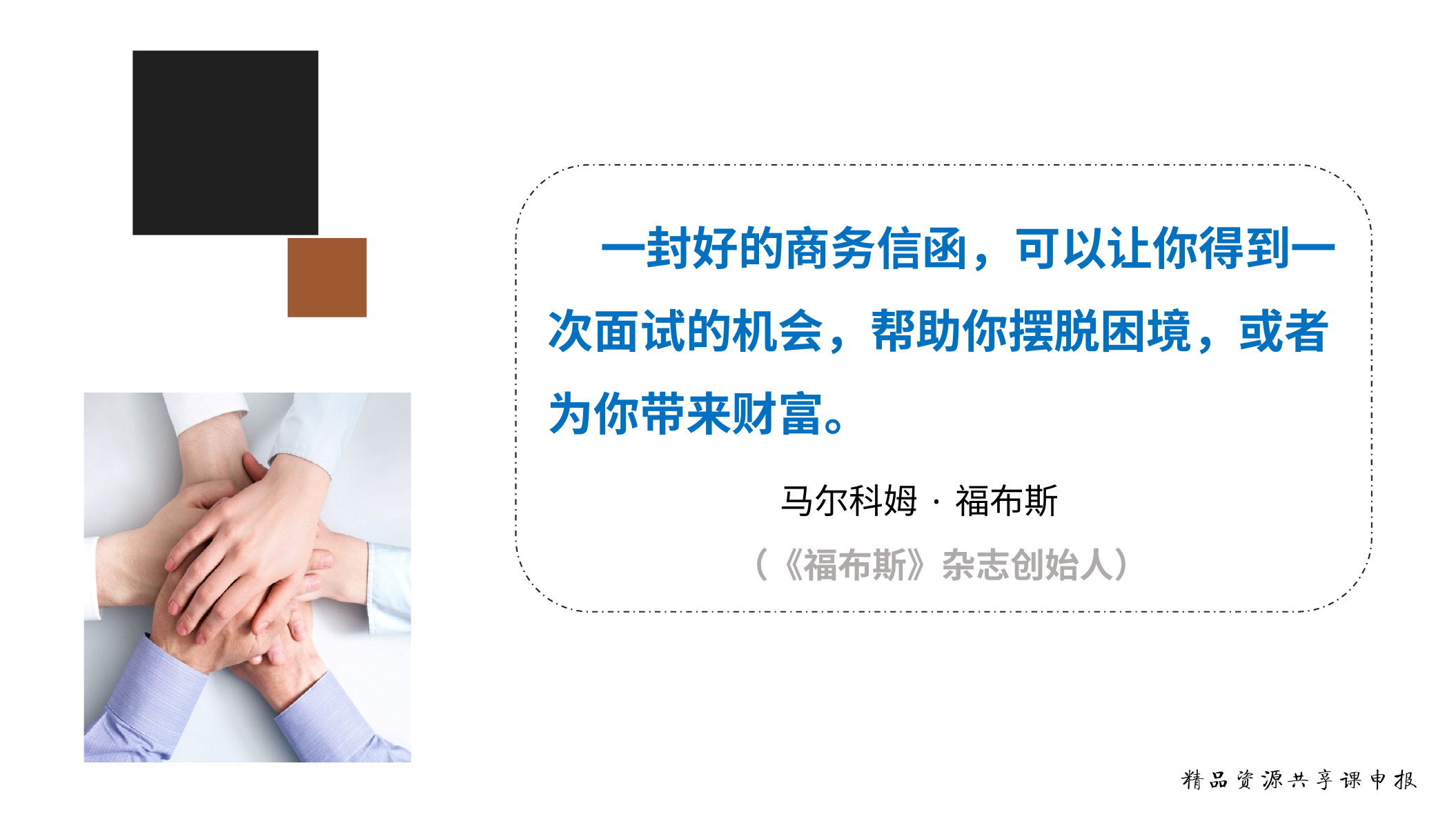

一封好的商务信函，可以让你得到一次面试的机会，帮助你摆脱困境，或者为你带来财富。
                     马尔科姆·福布斯
                       （《福布斯》杂志创始人）